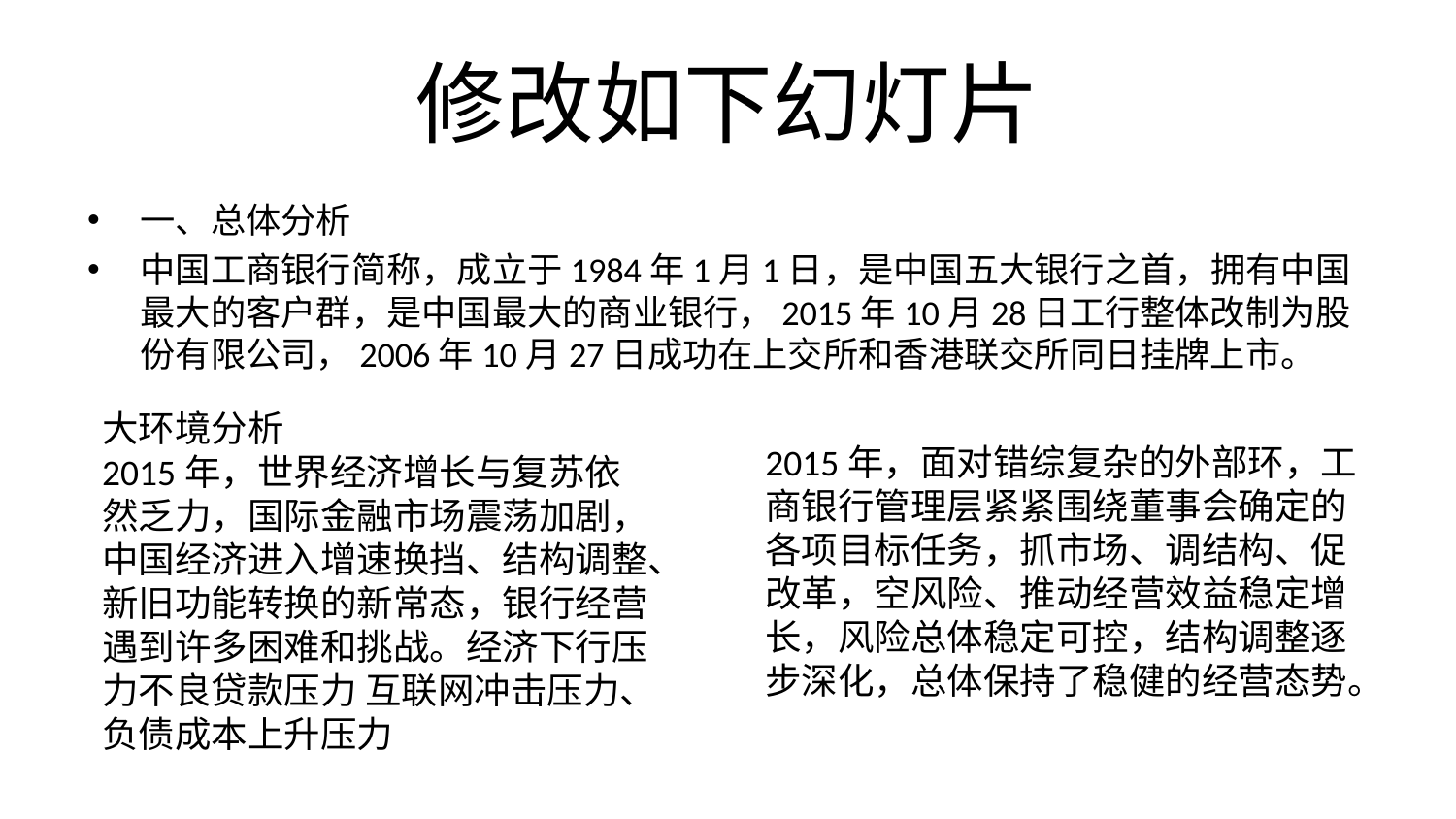

# 修改如下幻灯片
一、总体分析
中国工商银行简称，成立于1984年1月1日，是中国五大银行之首，拥有中国最大的客户群，是中国最大的商业银行，2015年10月28日工行整体改制为股份有限公司，2006年10月27日成功在上交所和香港联交所同日挂牌上市。
大环境分析
2015年，世界经济增长与复苏依然乏力，国际金融市场震荡加剧，中国经济进入增速换挡、结构调整、新旧功能转换的新常态，银行经营遇到许多困难和挑战。经济下行压力不良贷款压力 互联网冲击压力、负债成本上升压力
2015年，面对错综复杂的外部环，工商银行管理层紧紧围绕董事会确定的各项目标任务，抓市场、调结构、促改革，空风险、推动经营效益稳定增长，风险总体稳定可控，结构调整逐步深化，总体保持了稳健的经营态势。